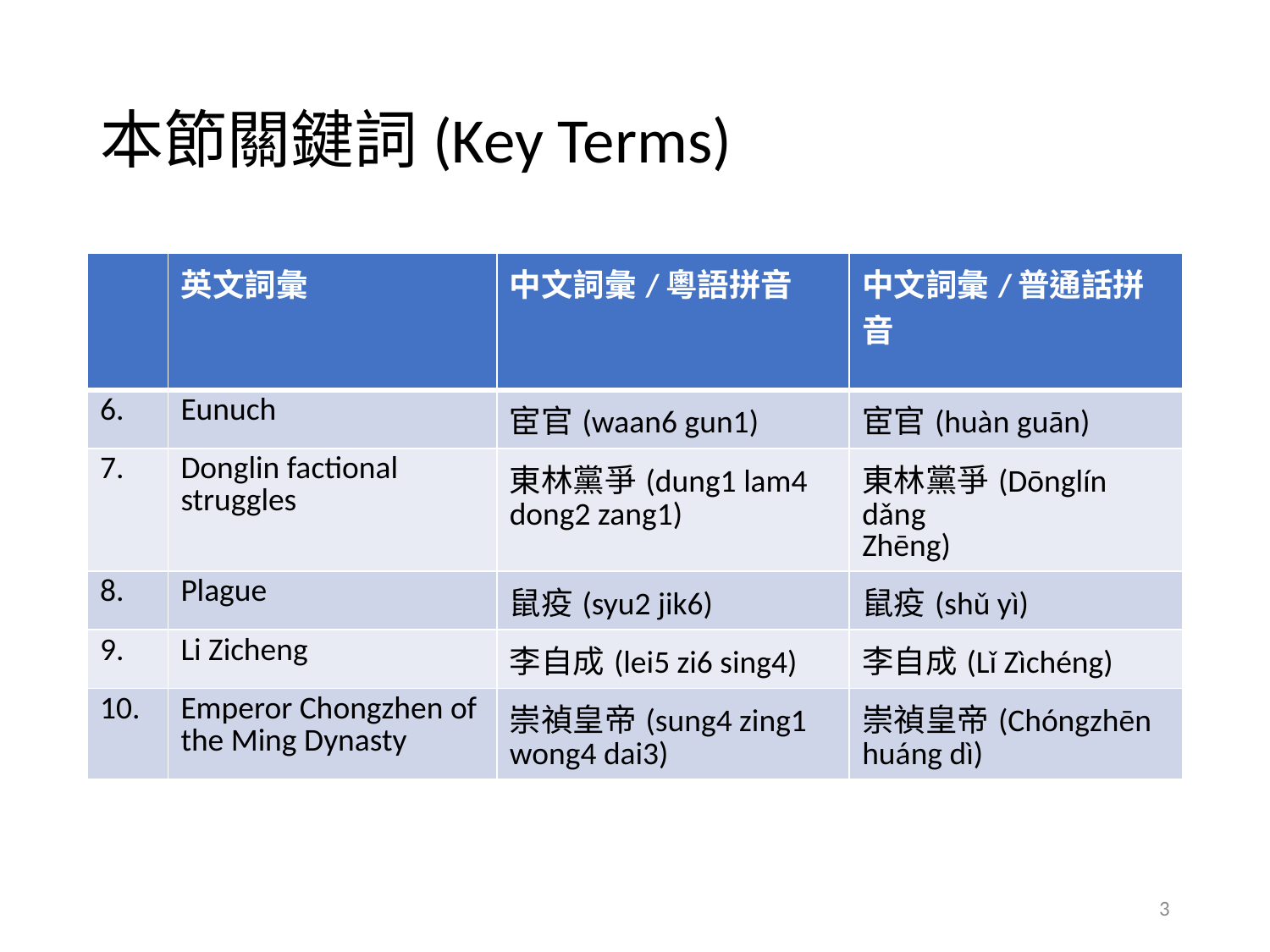

# 本節關鍵詞(Key Terms)
|  | 英文詞彙 | 中文詞彙/粵語拼音 | 中文詞彙/普通話拼音 |
| --- | --- | --- | --- |
| 6. | Eunuch | 宦官(waan6 gun1) | 宦官(huàn guān) |
| 7. | Donglin factional struggles | 東林黨爭(dung1 lam4 dong2 zang1) | 東林黨爭(Dōnglín dǎng Zhēng) |
| 8. | Plague | 鼠疫(syu2 jik6) | 鼠疫(shǔ yì) |
| 9. | Li Zicheng | 李自成(lei5 zi6 sing4) | 李自成(Lǐ Zìchéng) |
| 10. | Emperor Chongzhen of the Ming Dynasty | 崇禎皇帝(sung4 zing1 wong4 dai3) | 崇禎皇帝(Chóngzhēn huáng dì) |
3